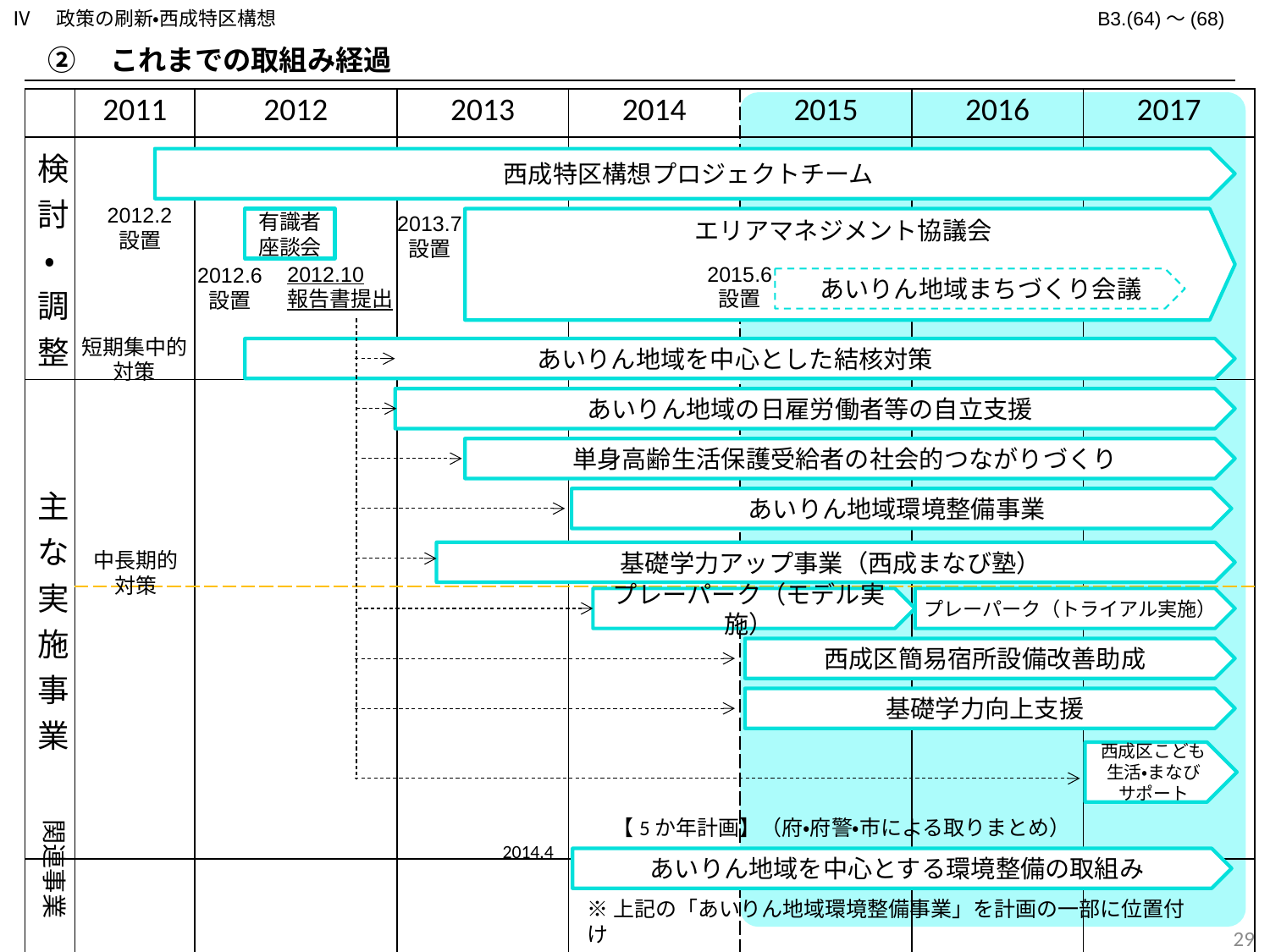

Ⅳ　政策の刷新・西成特区構想
B3.(64)～(68)
②　これまでの取組み経過
|  | 2011 | 2012 | 2013 | 2014 | 2015 | 2016 | 2017 |
| --- | --- | --- | --- | --- | --- | --- | --- |
| 検討・調整 |  |  |  |  |  |  |  |
| 主な実施事業 |  |  |  |  |  |  |  |
|  |  |  |  |  |  |  |  |
|  |  |  |  |  |  |  |  |

西成特区構想プロジェクトチーム
2012.2
設置
2013.7
設置
エリアマネジメント協議会
有識者
座談会
2012.10
報告書提出
2015.6
設置
2012.6
設置
 あいりん地域まちづくり会議
短期集中的対策
あいりん地域を中心とした結核対策
あいりん地域の日雇労働者等の自立支援
単身高齢生活保護受給者の社会的つながりづくり
あいりん地域環境整備事業
中長期的
対策
基礎学力アップ事業（西成まなび塾）
プレーパーク（モデル実施）
プレーパーク（トライアル実施）
西成区簡易宿所設備改善助成
基礎学力向上支援
西成区こども生活・まなび
サポート
関連事業
　　　　　 【5か年計画】（府・府警・市による取りまとめ）
2014.4
あいりん地域を中心とする環境整備の取組み
※上記の「あいりん地域環境整備事業」を計画の一部に位置付け
29